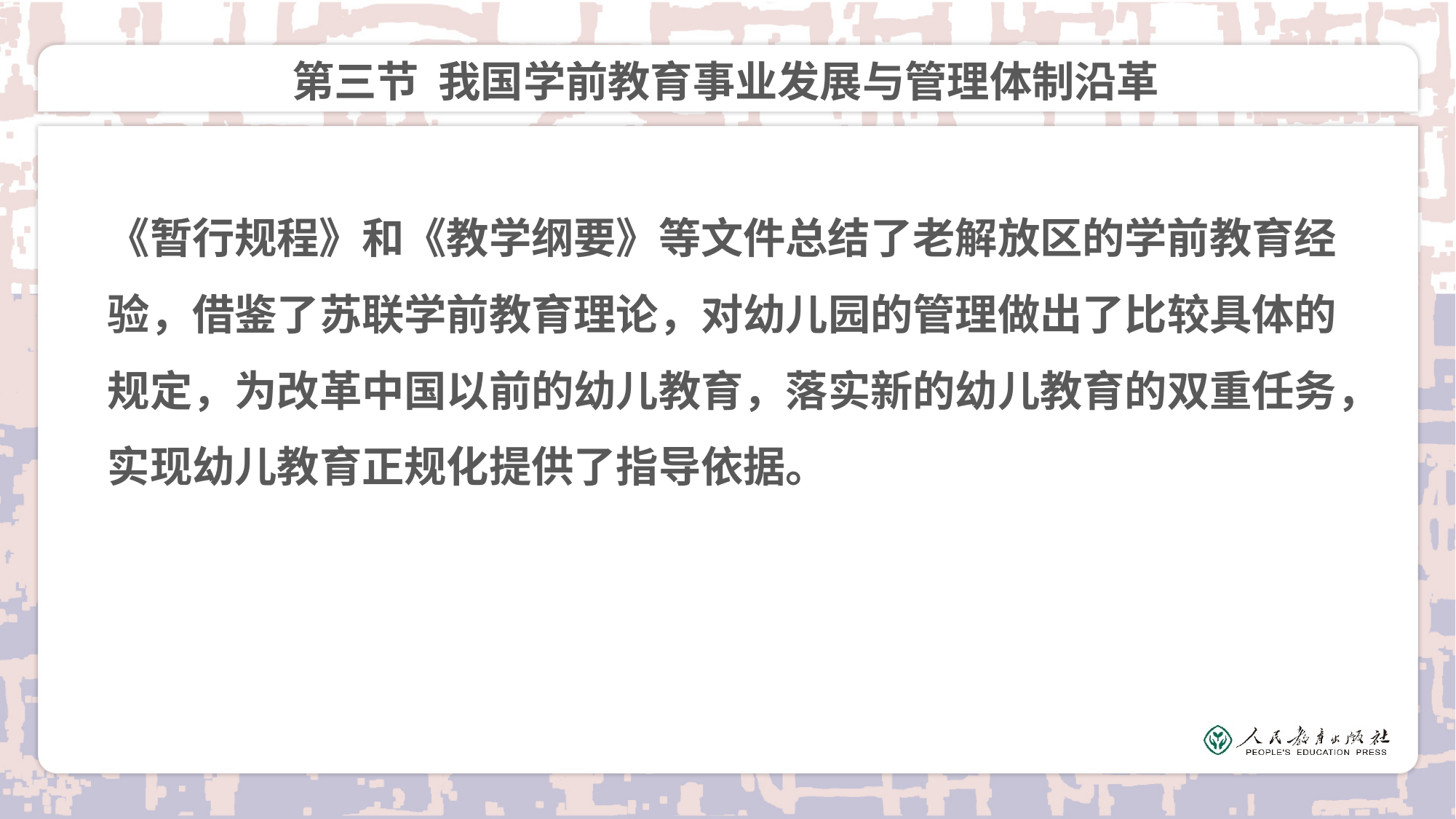

# 第三节  我国学前教育事业发展与管理体制沿革
《暂行规程》和《教学纲要》等文件总结了老解放区的学前教育经验，借鉴了苏联学前教育理论，对幼儿园的管理做出了比较具体的规定，为改革中国以前的幼儿教育，落实新的幼儿教育的双重任务，实现幼儿教育正规化提供了指导依据。